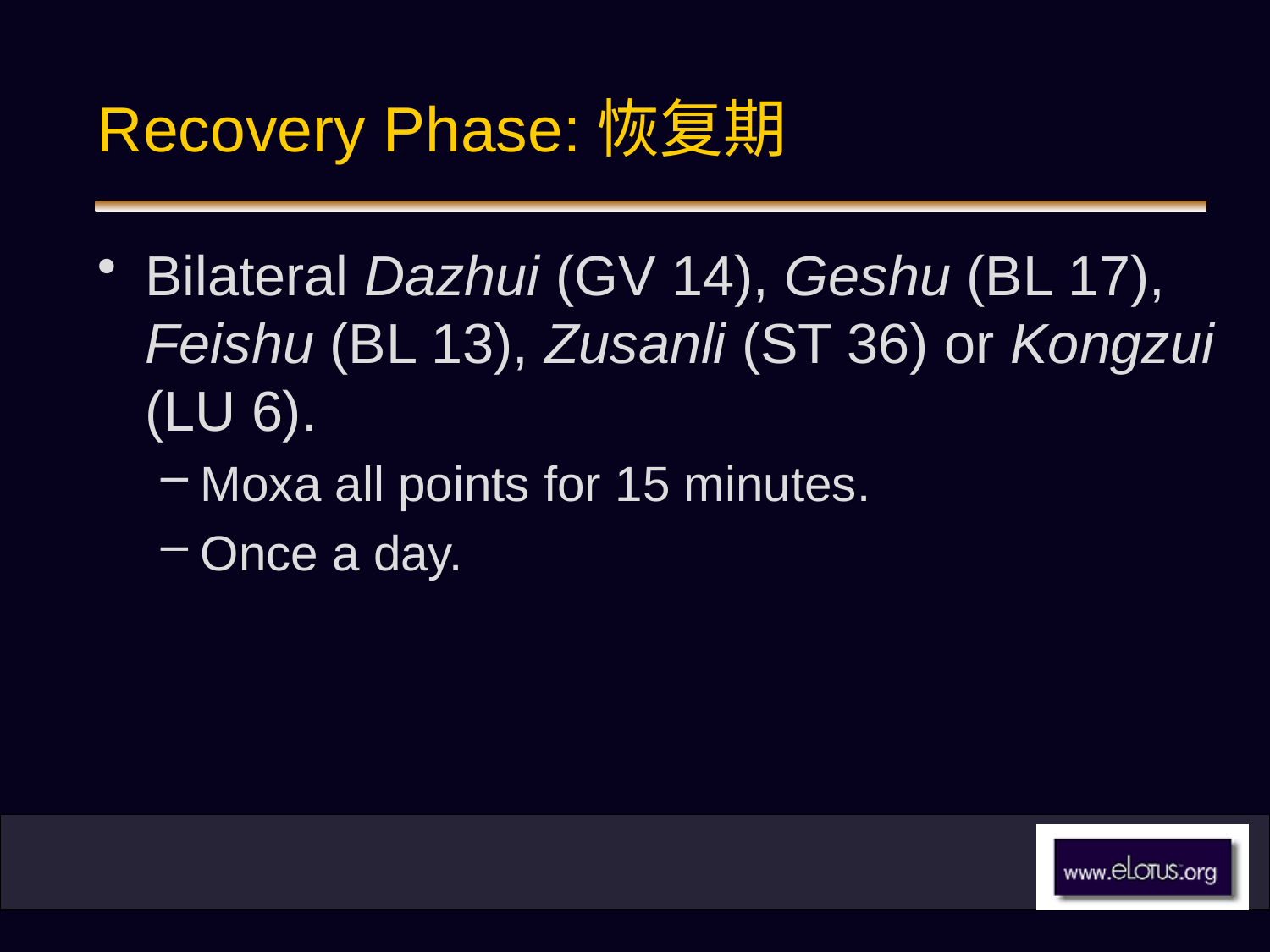

# Recovery Phase:恢复期
Bilateral Dazhui (GV 14), Geshu (BL 17), Feishu (BL 13), Zusanli (ST 36) or Kongzui (LU 6).
Moxa all points for 15 minutes.
Once a day.